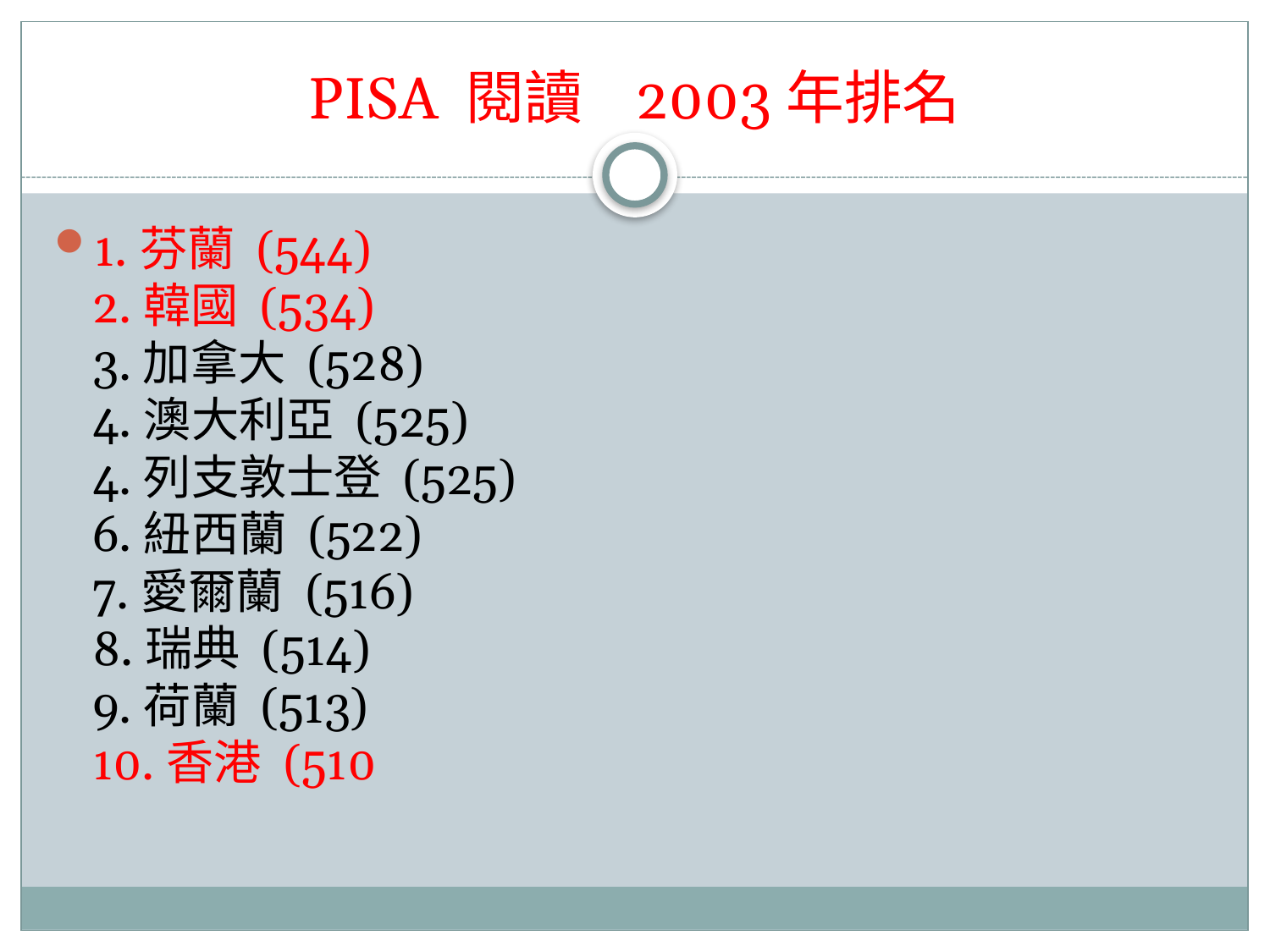

# PISA 閱讀   2003年排名
1.芬蘭 (544)
2.韓國 (534)
3.加拿大 (528)
4.澳大利亞 (525)
4.列支敦士登 (525)
6.紐西蘭 (522)
7.愛爾蘭 (516)
8.瑞典 (514)
9.荷蘭 (513)
10.香港 (510